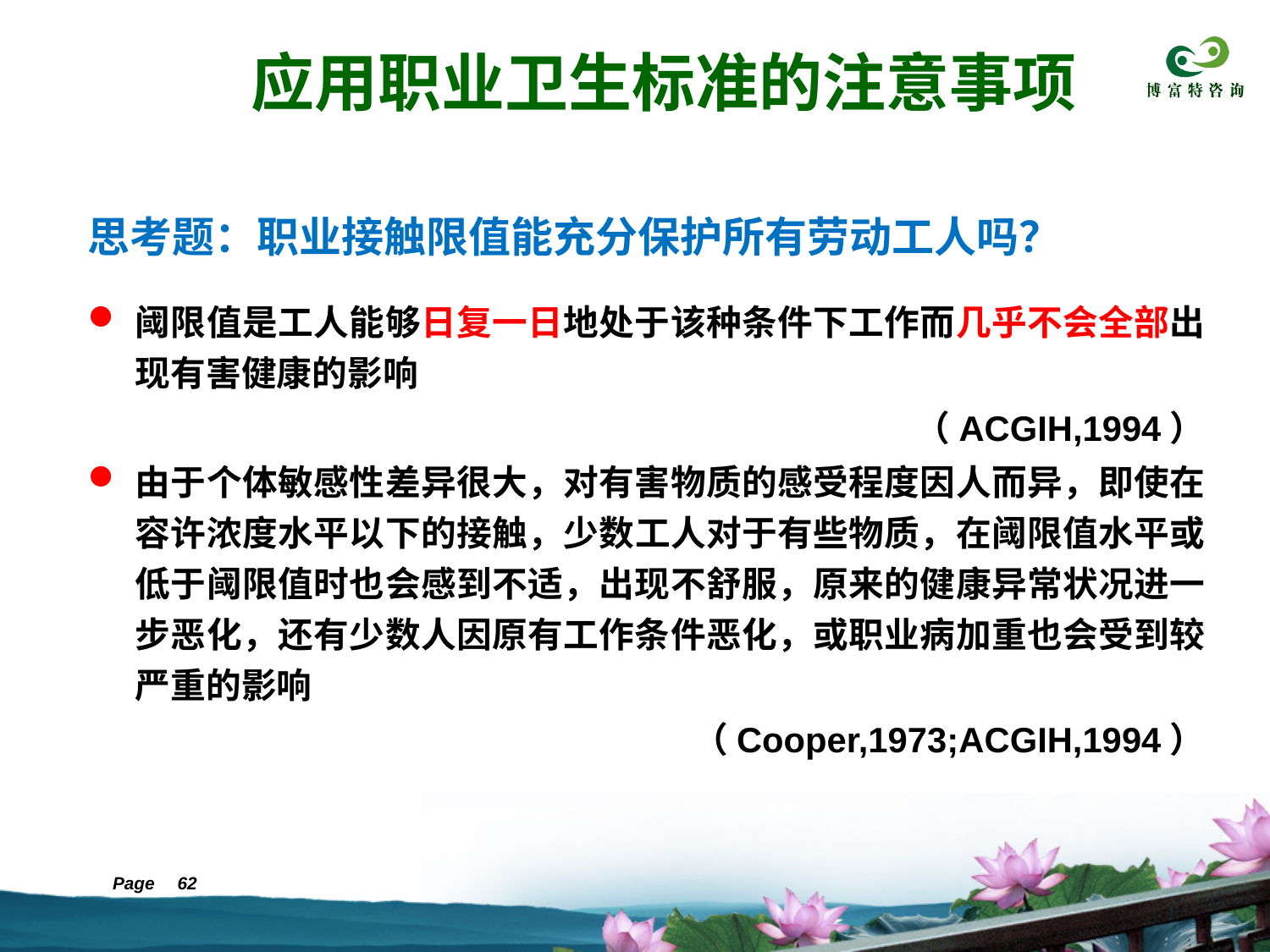

应用职业卫生标准的注意事项
# 思考题：职业接触限值能充分保护所有劳动工人吗？
阈限值是工人能够日复一日地处于该种条件下工作而几乎不会全部出现有害健康的影响
（ACGIH,1994）
由于个体敏感性差异很大，对有害物质的感受程度因人而异，即使在容许浓度水平以下的接触，少数工人对于有些物质，在阈限值水平或低于阈限值时也会感到不适，出现不舒服，原来的健康异常状况进一步恶化，还有少数人因原有工作条件恶化，或职业病加重也会受到较严重的影响
（Cooper,1973;ACGIH,1994）